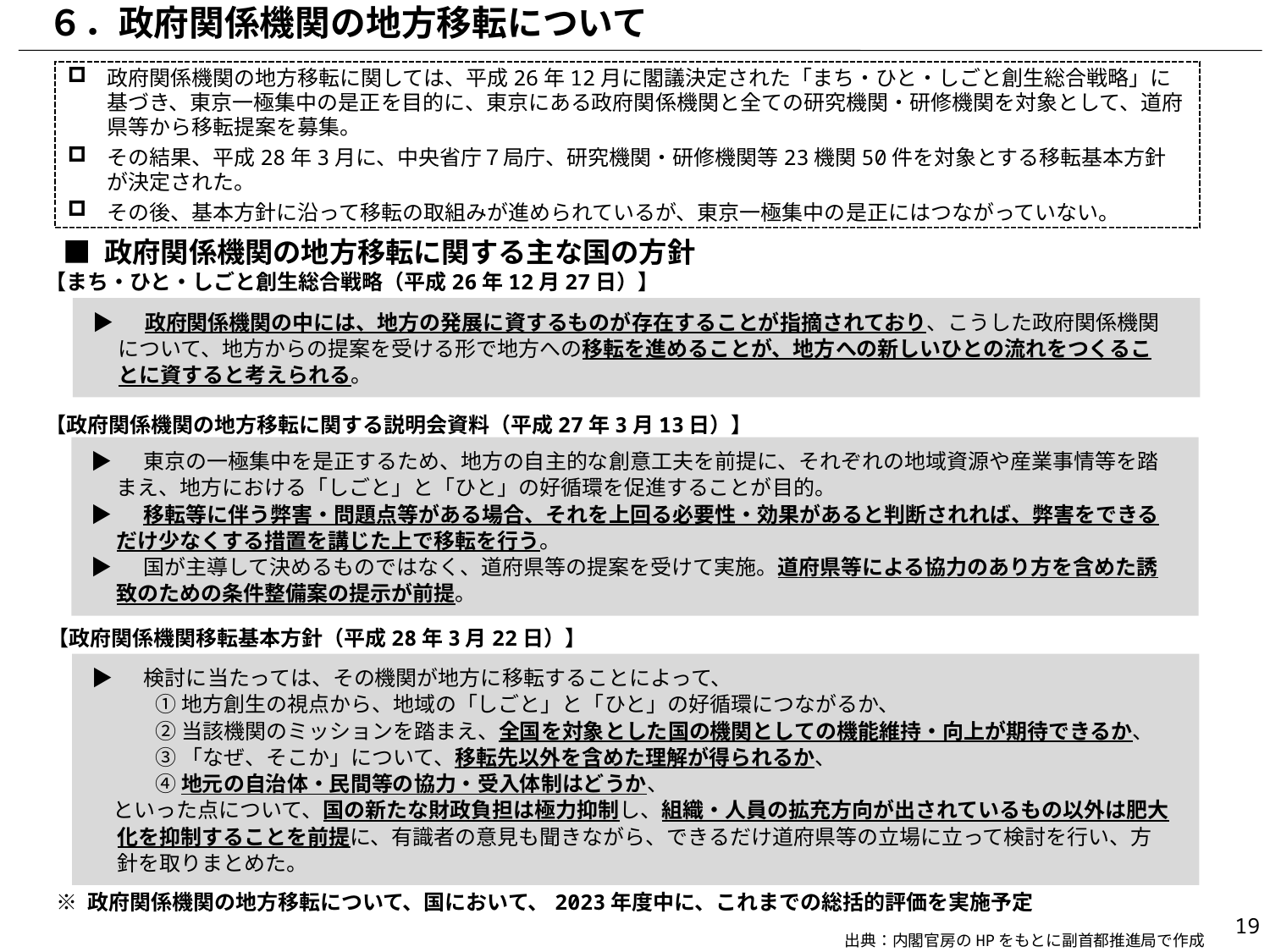

６．政府関係機関の地方移転について
政府関係機関の地方移転に関しては、平成26年12月に閣議決定された「まち・ひと・しごと創生総合戦略」に基づき、東京一極集中の是正を目的に、東京にある政府関係機関と全ての研究機関・研修機関を対象として、道府県等から移転提案を募集。
その結果、平成28年3月に、中央省庁７局庁、研究機関・研修機関等23機関50件を対象とする移転基本方針が決定された。
その後、基本方針に沿って移転の取組みが進められているが、東京一極集中の是正にはつながっていない。
■ 政府関係機関の地方移転に関する主な国の方針
【まち・ひと・しごと創生総合戦略（平成26年12月27日）】
▶ 　政府関係機関の中には、地方の発展に資するものが存在することが指摘されており、こうした政府関係機関について、地方からの提案を受ける形で地方への移転を進めることが、地方への新しいひとの流れをつくることに資すると考えられる。
【政府関係機関の地方移転に関する説明会資料（平成27年3月13日）】
▶ 　東京の一極集中を是正するため、地方の自主的な創意工夫を前提に、それぞれの地域資源や産業事情等を踏まえ、地方における「しごと」と「ひと」の好循環を促進することが目的。
▶ 　移転等に伴う弊害・問題点等がある場合、それを上回る必要性・効果があると判断されれば、弊害をできるだけ少なくする措置を講じた上で移転を行う。
▶ 　国が主導して決めるものではなく、道府県等の提案を受けて実施。道府県等による協力のあり方を含めた誘致のための条件整備案の提示が前提。
【政府関係機関移転基本方針（平成28年3月22日）】
▶ 　検討に当たっては、その機関が地方に移転することによって、
　　　① 地方創生の視点から、地域の「しごと」と「ひと」の好循環につながるか、
　　　② 当該機関のミッションを踏まえ、全国を対象とした国の機関としての機能維持・向上が期待できるか、
　　　③ 「なぜ、そこか」について、移転先以外を含めた理解が得られるか、
　　　④ 地元の自治体・民間等の協力・受入体制はどうか、
　といった点について、国の新たな財政負担は極力抑制し、組織・人員の拡充方向が出されているもの以外は肥大化を抑制することを前提に、有識者の意見も聞きながら、できるだけ道府県等の立場に立って検討を行い、方針を取りまとめた。
※ 政府関係機関の地方移転について、国において、2023年度中に、これまでの総括的評価を実施予定
19
出典：内閣官房のHPをもとに副首都推進局で作成